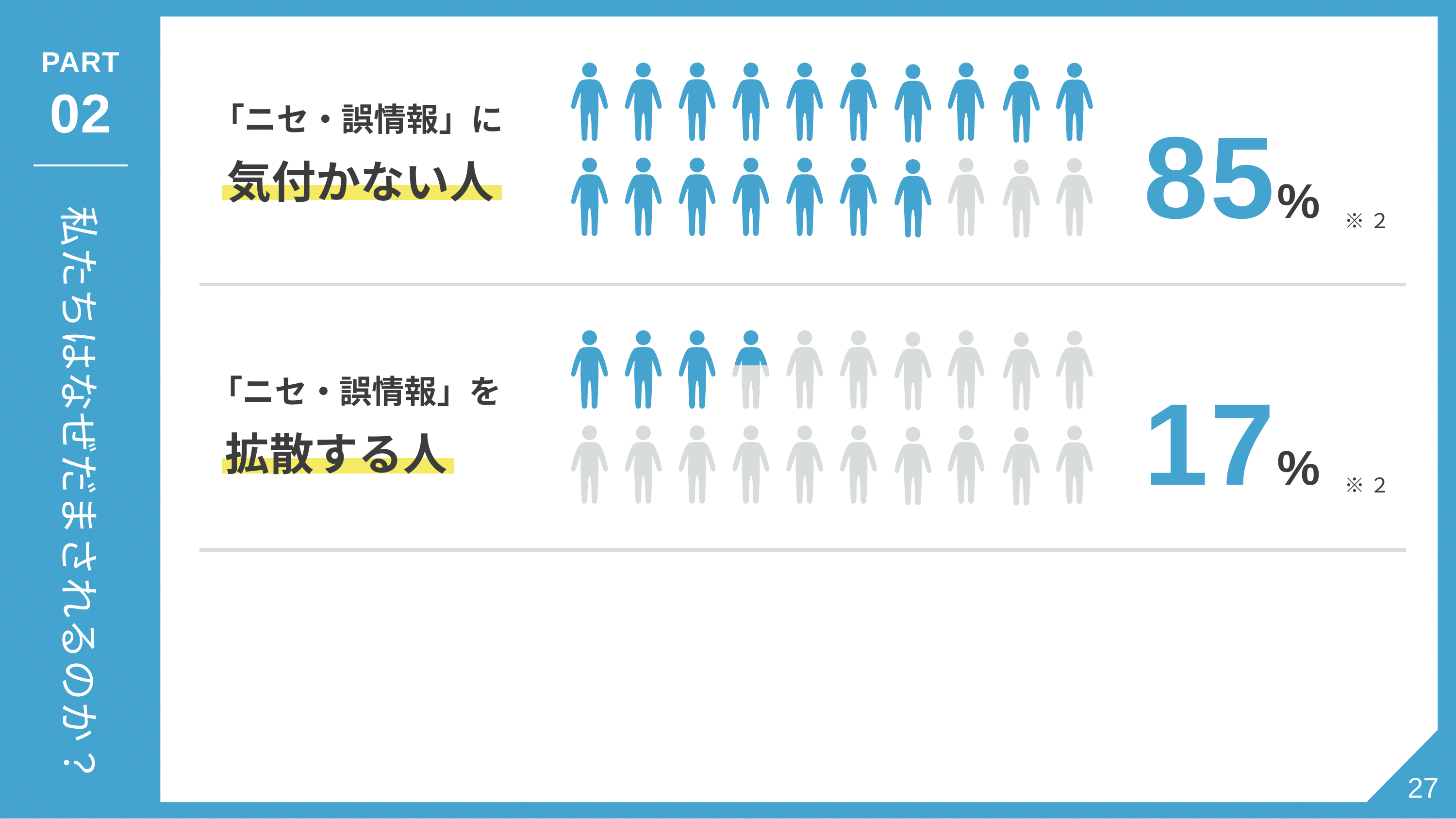

PART
02
私たちはなぜだまされるのか？
85%
※２

「ニセ・誤情報」に
  気付かない人
17%
※２

「ニセ・誤情報」を
  拡散する人
27